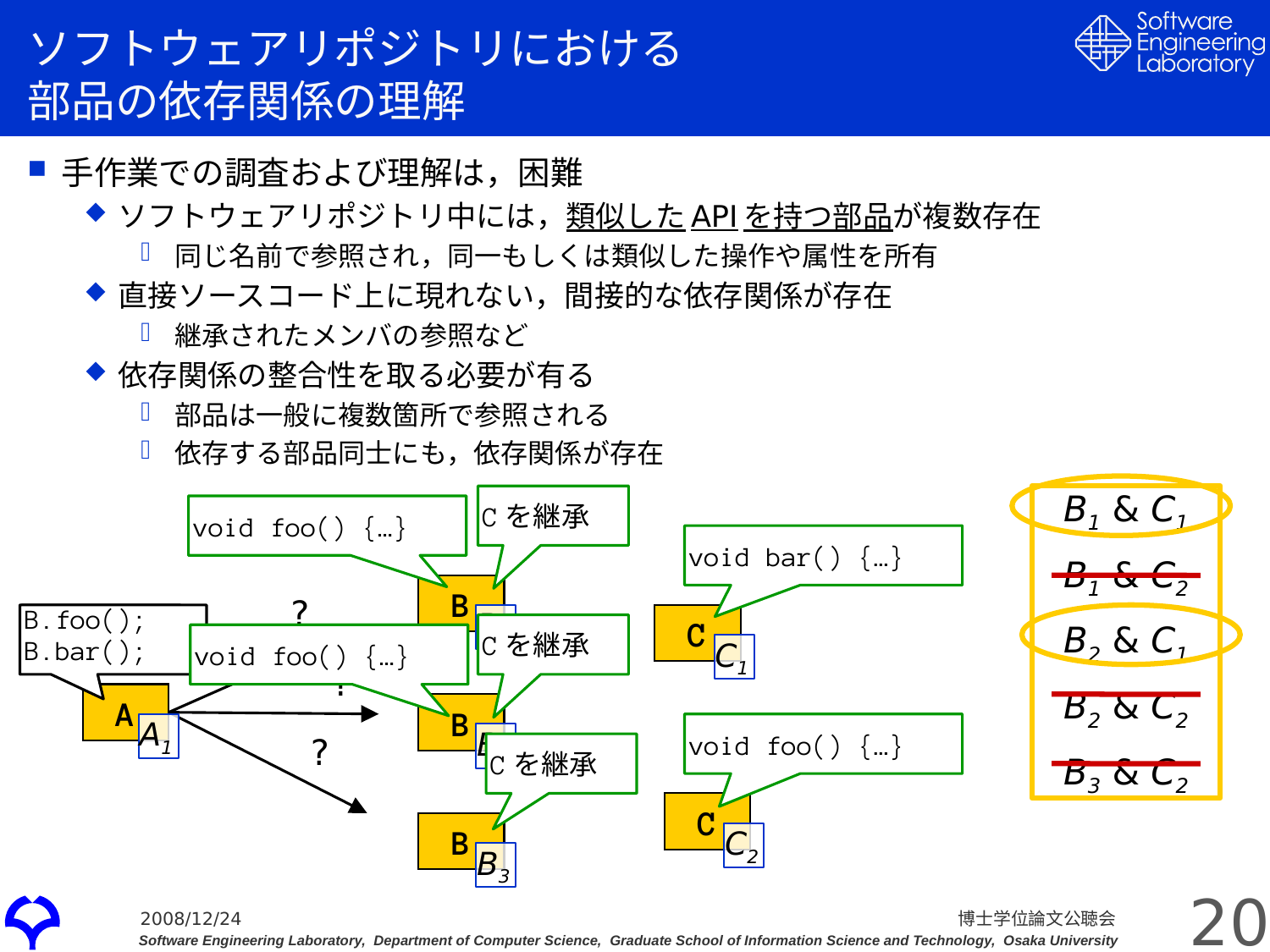

# ソフトウェアリポジトリにおける 部品の依存関係の理解
手作業での調査および理解は，困難
ソフトウェアリポジトリ中には，類似したAPIを持つ部品が複数存在
同じ名前で参照され，同一もしくは類似した操作や属性を所有
直接ソースコード上に現れない，間接的な依存関係が存在
継承されたメンバの参照など
依存関係の整合性を取る必要が有る
部品は一般に複数箇所で参照される
依存する部品同士にも，依存関係が存在

Cを継承
B1 & C1
B1 & C2
B2 & C1
B2 & C2
B3 & C2
void foo() {…}
void bar() {…}
B
?
B.foo();
B.bar();
B.foo();
B1
C

Cを継承
void foo() {…}
C1
?
A
B
A1
void foo() {…}
?
B2
Cを継承
C
B
C2
B3
20
博士学位論文公聴会
2008/12/24